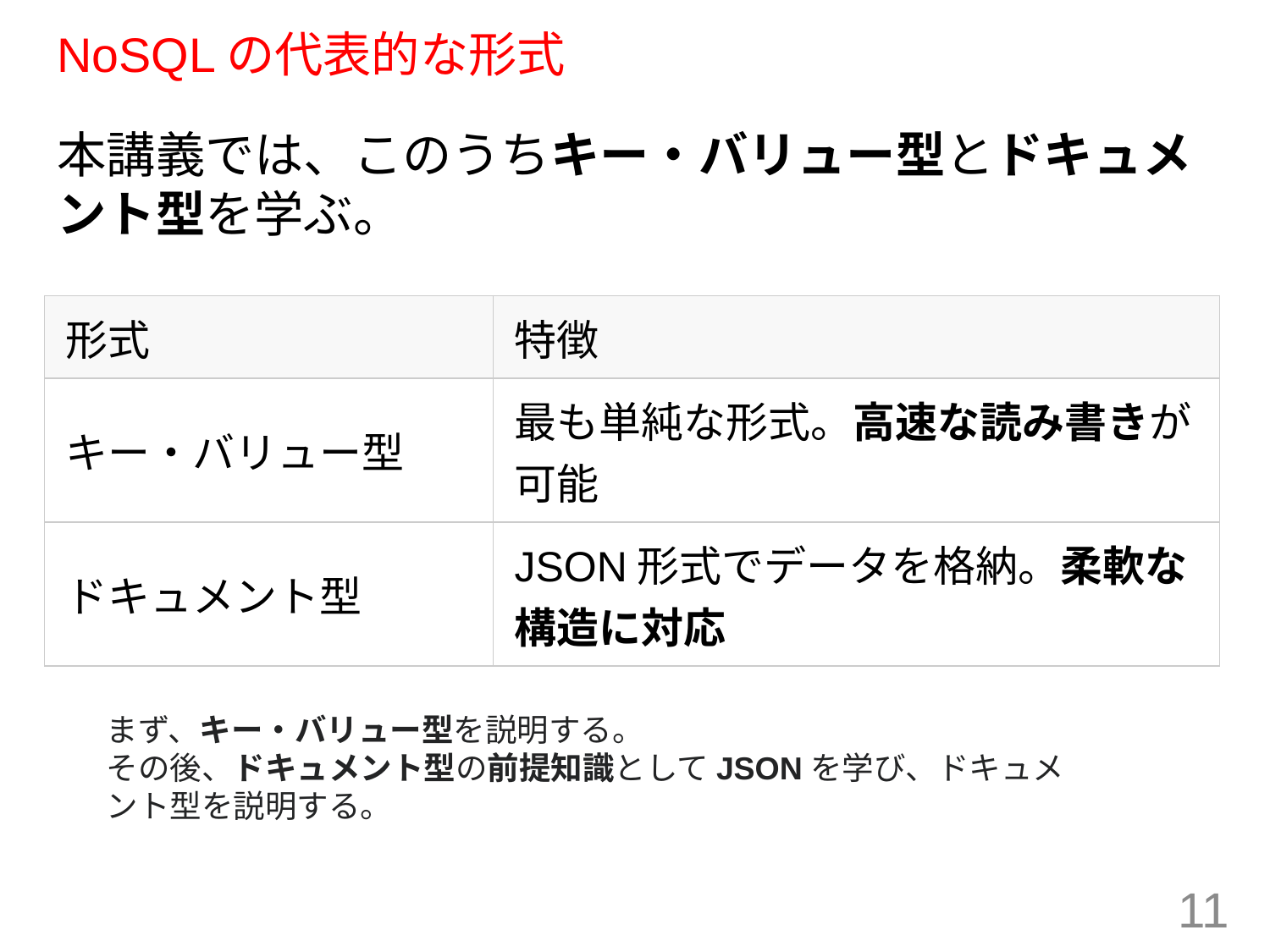

# NoSQLの代表的な形式
本講義では、このうちキー・バリュー型とドキュメント型を学ぶ。

| 形式 | 特徴 |
| --- | --- |
| キー・バリュー型 | 最も単純な形式。高速な読み書きが可能 |
| ドキュメント型 | JSON形式でデータを格納。柔軟な構造に対応 |
まず、キー・バリュー型を説明する。
その後、ドキュメント型の前提知識としてJSONを学び、ドキュメント型を説明する。
11